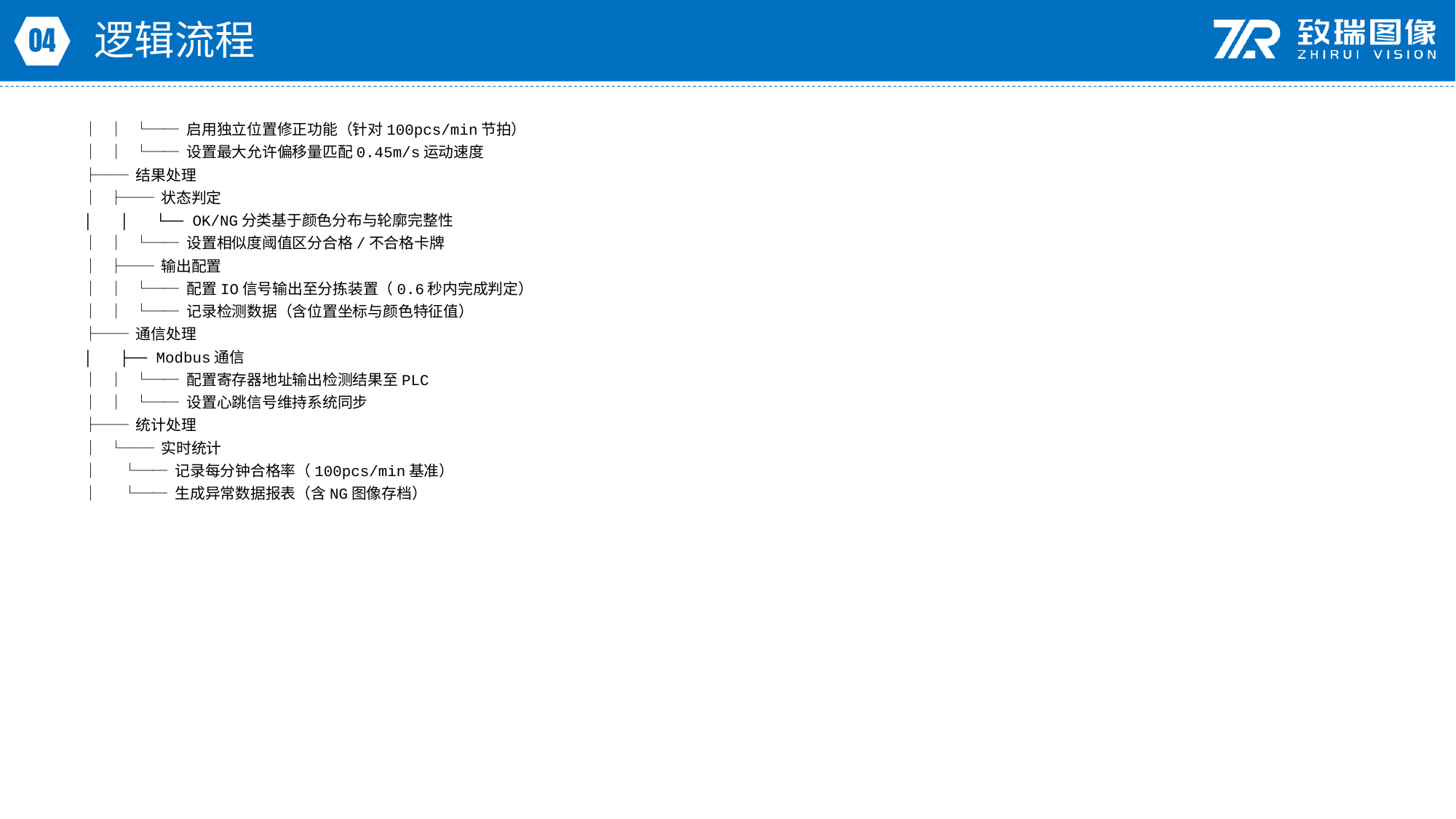

逻辑流程
04

│   │   └── 启用独立位置修正功能（针对100pcs/min节拍）
│   │   └── 设置最大允许偏移量匹配0.45m/s运动速度
├── 结果处理
│   ├── 状态判定
│   │   └── OK/NG分类基于颜色分布与轮廓完整性
│   │   └── 设置相似度阈值区分合格/不合格卡牌
│   ├── 输出配置
│   │   └── 配置IO信号输出至分拣装置（0.6秒内完成判定）
│   │   └── 记录检测数据（含位置坐标与颜色特征值）
├── 通信处理
│   ├── Modbus通信
│   │   └── 配置寄存器地址输出检测结果至PLC
│   │   └── 设置心跳信号维持系统同步
├── 统计处理
│   └── 实时统计
│       └── 记录每分钟合格率（100pcs/min基准）
│       └── 生成异常数据报表（含NG图像存档）